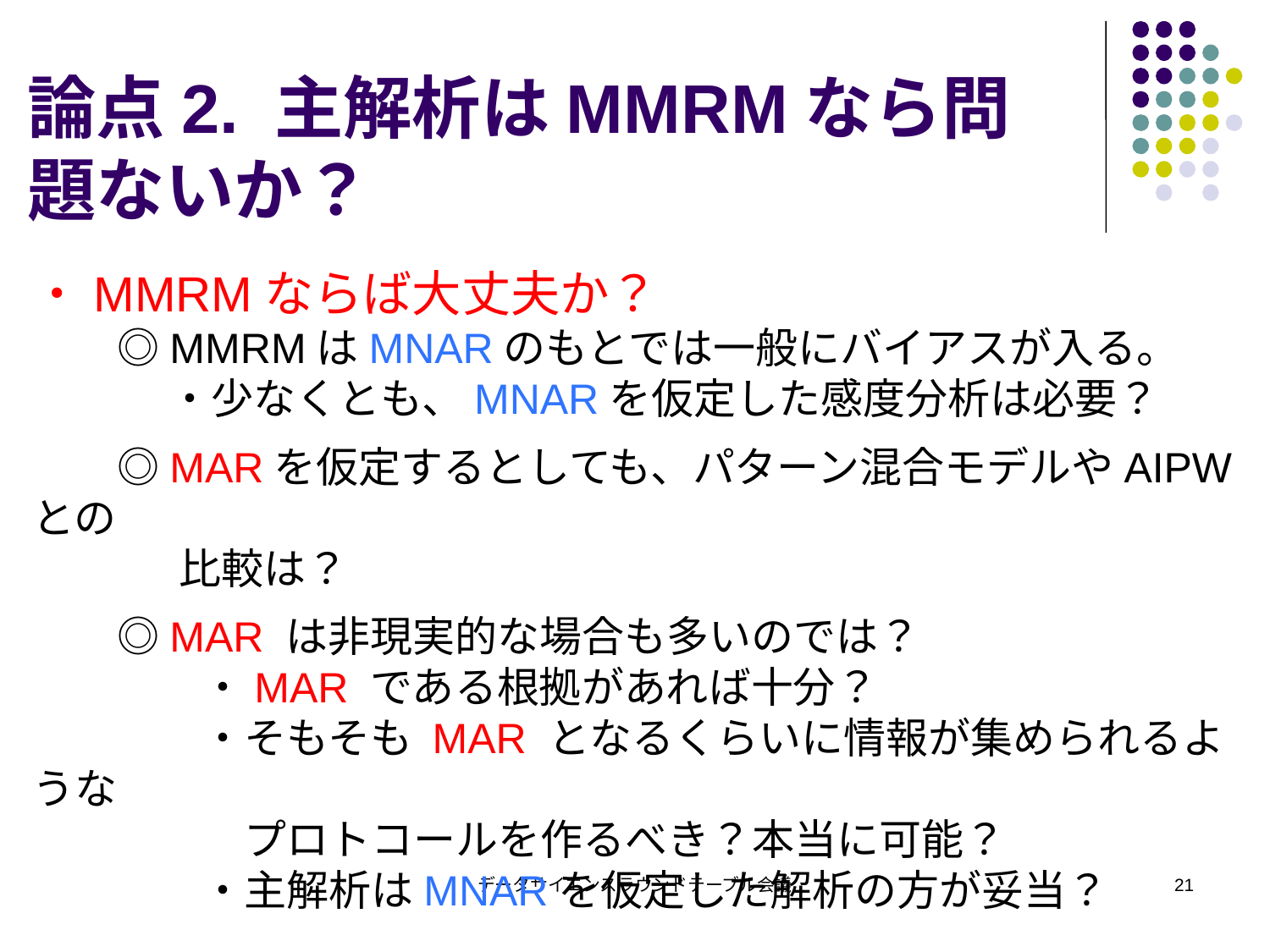

# 論点2. 主解析はMMRMなら問題ないか？
・MMRMならば大丈夫か？
　　◎MMRMはMNARのもとでは一般にバイアスが入る。
　　　 ・少なくとも、MNARを仮定した感度分析は必要？

　　◎MARを仮定するとしても、パターン混合モデルやAIPWとの
　　　  比較は？

　　◎MAR は非現実的な場合も多いのでは？
　　　　・MAR である根拠があれば十分？
　　　　・そもそも MAR となるくらいに情報が集められるような
　　　　　プロトコールを作るべき？本当に可能？
　　　　・主解析はMNARを仮定した解析の方が妥当？

データサイエンスラウンドテーブル会議
21